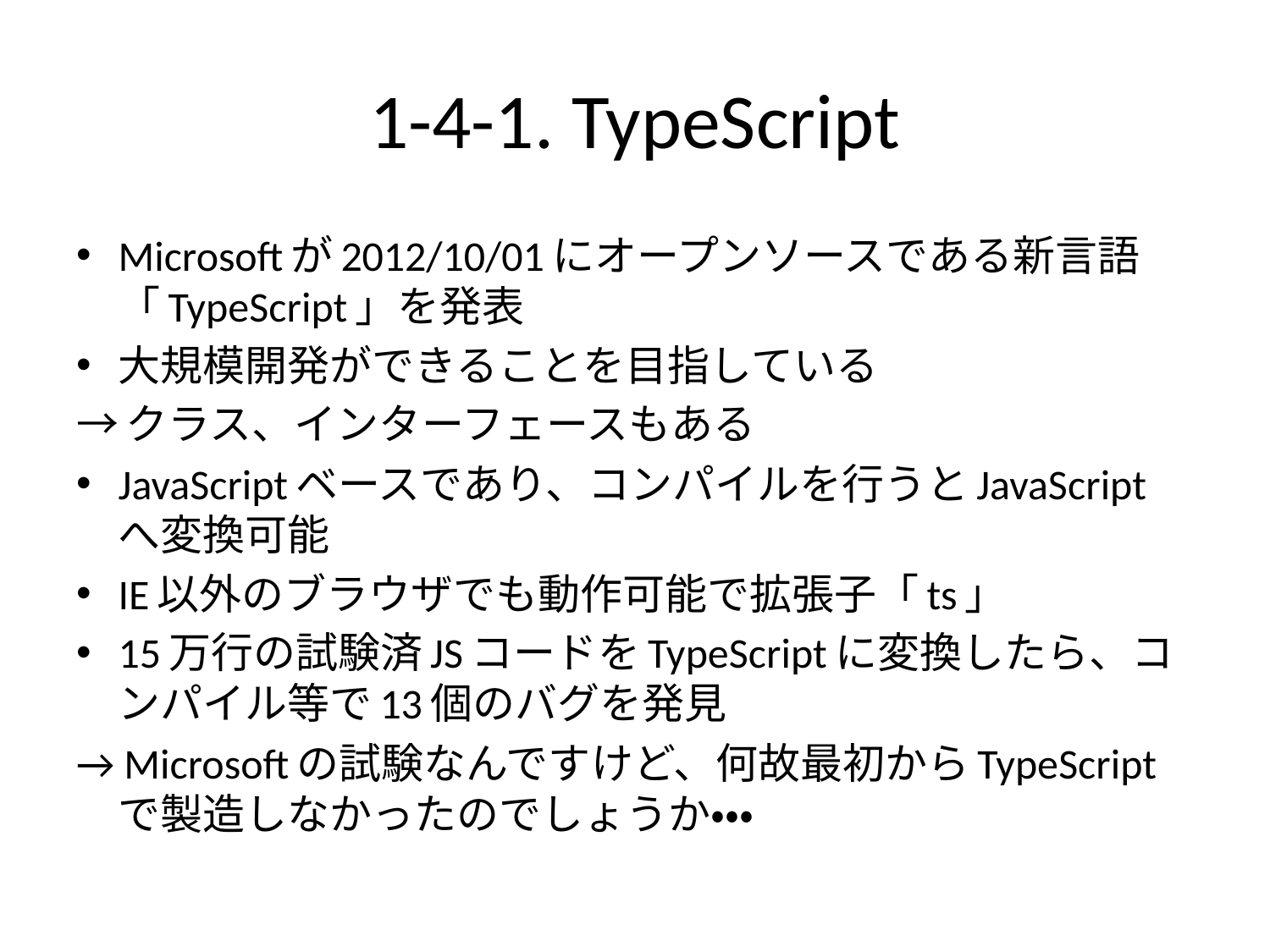

# 1-4-1. TypeScript
Microsoftが2012/10/01にオープンソースである新言語「TypeScript」を発表
大規模開発ができることを目指している
→クラス、インターフェースもある
JavaScriptベースであり、コンパイルを行うとJavaScriptへ変換可能
IE以外のブラウザでも動作可能で拡張子「ts」
15万行の試験済JSコードをTypeScriptに変換したら、コンパイル等で13個のバグを発見
→ Microsoftの試験なんですけど、何故最初からTypeScriptで製造しなかったのでしょうか・・・